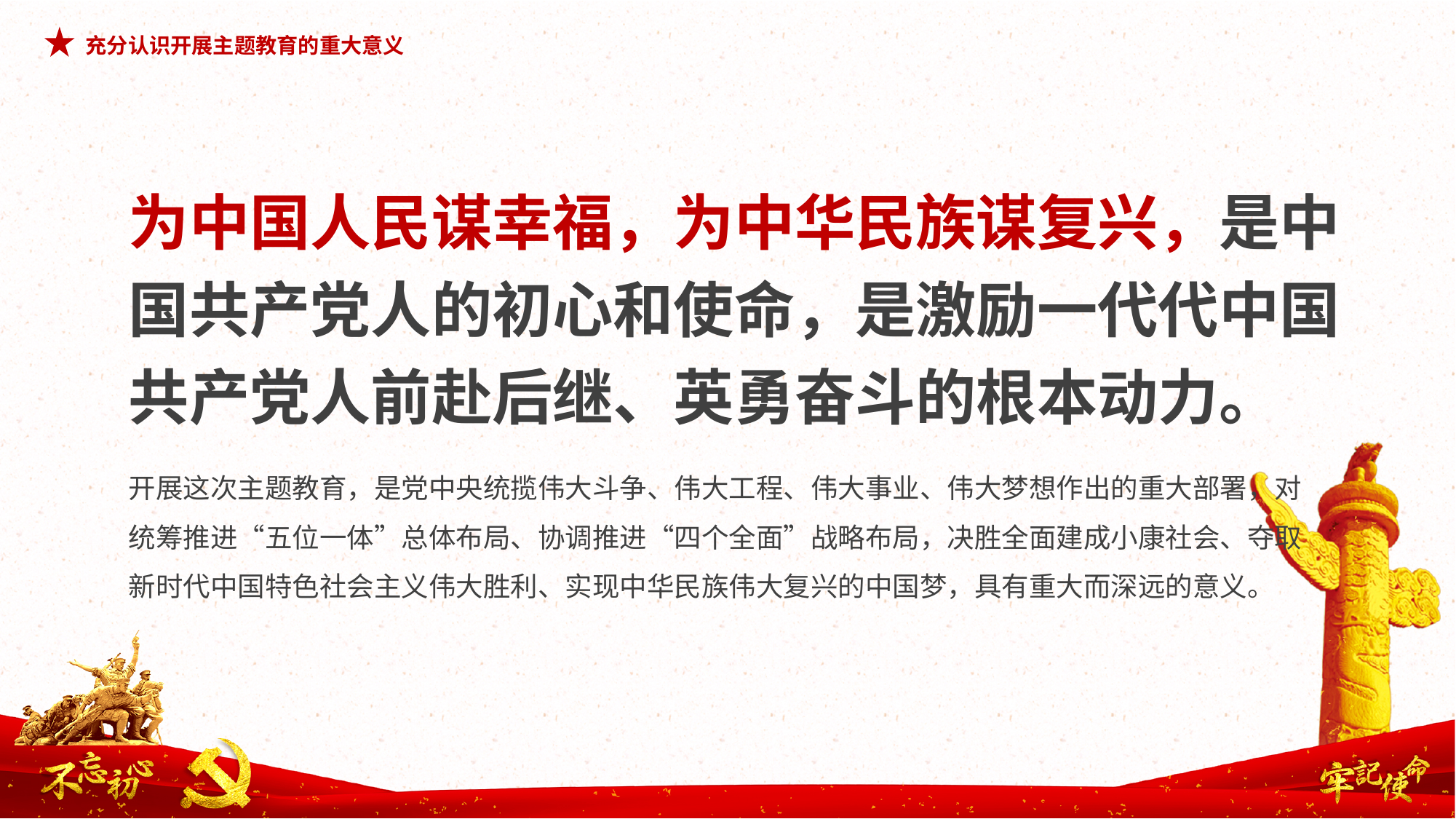

为中国人民谋幸福，为中华民族谋复兴，是中国共产党人的初心和使命，是激励一代代中国共产党人前赴后继、英勇奋斗的根本动力。
开展这次主题教育，是党中央统揽伟大斗争、伟大工程、伟大事业、伟大梦想作出的重大部署，对统筹推进“五位一体”总体布局、协调推进“四个全面”战略布局，决胜全面建成小康社会、夺取新时代中国特色社会主义伟大胜利、实现中华民族伟大复兴的中国梦，具有重大而深远的意义。